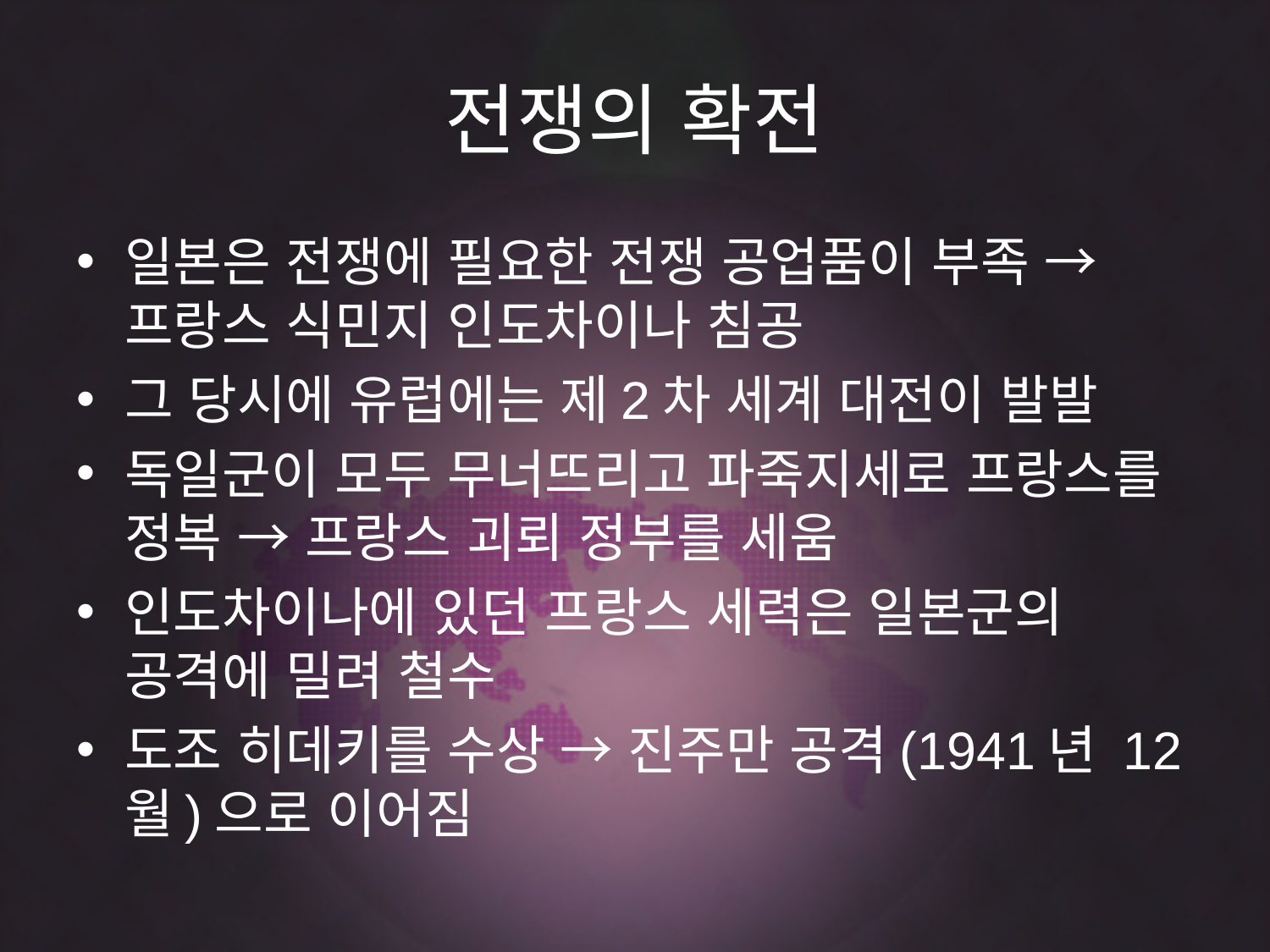

# 전쟁의 확전
일본은 전쟁에 필요한 전쟁 공업품이 부족 → 프랑스 식민지 인도차이나 침공
그 당시에 유럽에는 제2차 세계 대전이 발발
독일군이 모두 무너뜨리고 파죽지세로 프랑스를 정복 → 프랑스 괴뢰 정부를 세움
인도차이나에 있던 프랑스 세력은 일본군의 공격에 밀려 철수
도조 히데키를 수상 → 진주만 공격(1941년 12월)으로 이어짐